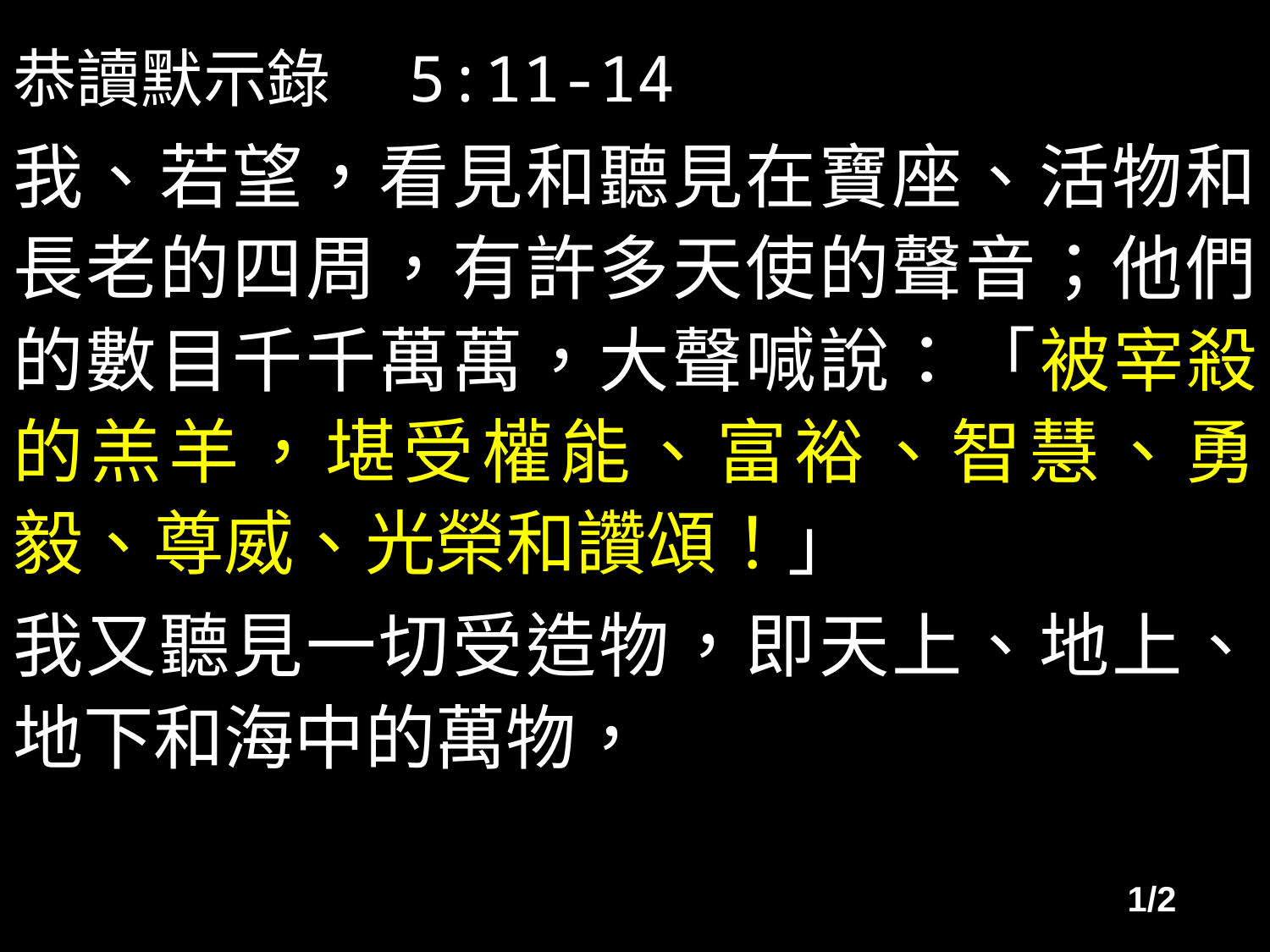

恭讀默示錄　5:11-14
我、若望，看見和聽見在寶座、活物和長老的四周，有許多天使的聲音；他們的數目千千萬萬，大聲喊說：「被宰殺的羔羊，堪受權能、富裕、智慧、勇毅、尊威、光榮和讚頌！」
我又聽見一切受造物，即天上、地上、地下和海中的萬物，
1/2